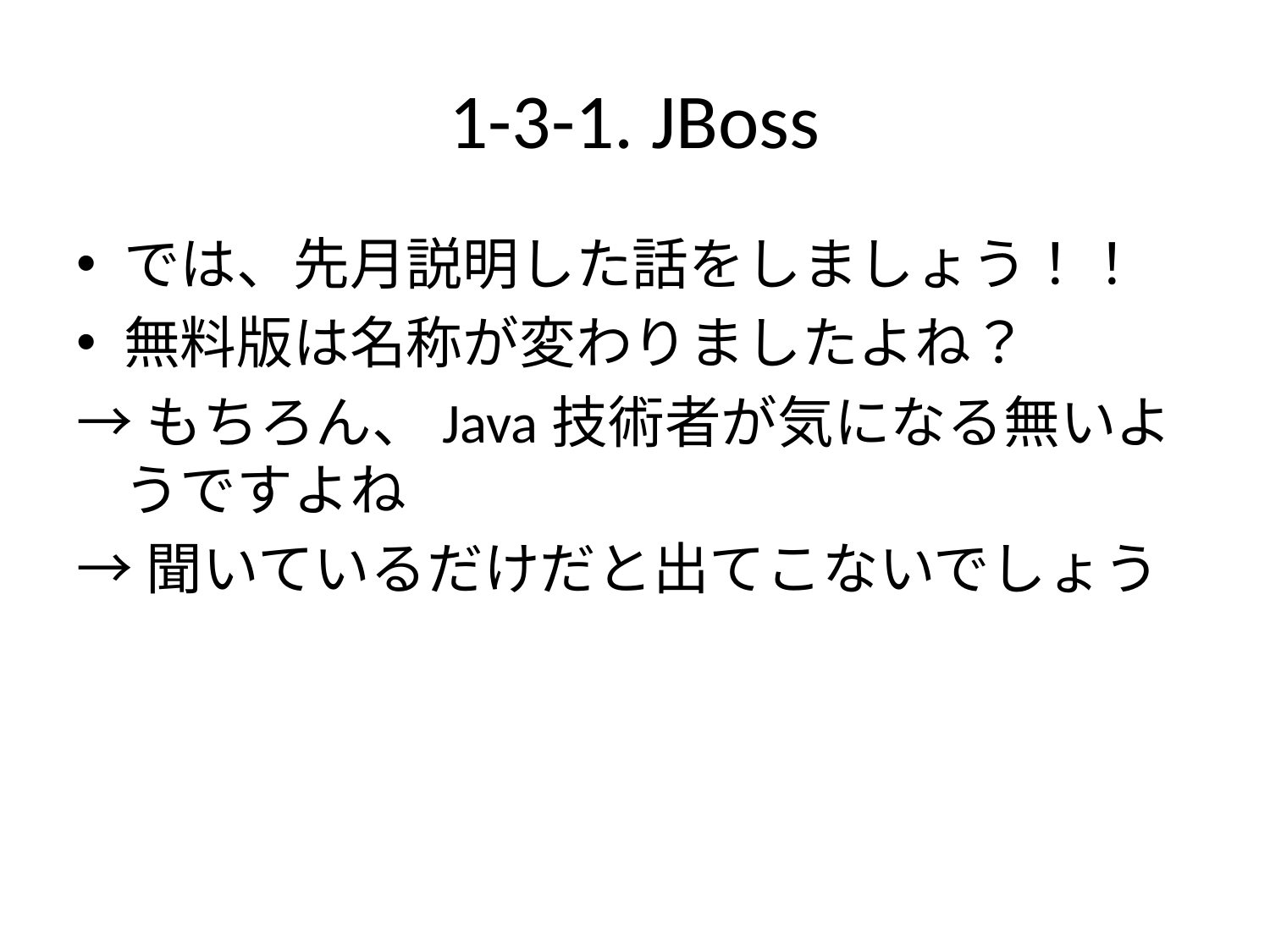

# 1-3-1. JBoss
では、先月説明した話をしましょう！！
無料版は名称が変わりましたよね？
→もちろん、Java技術者が気になる無いようですよね
→聞いているだけだと出てこないでしょう